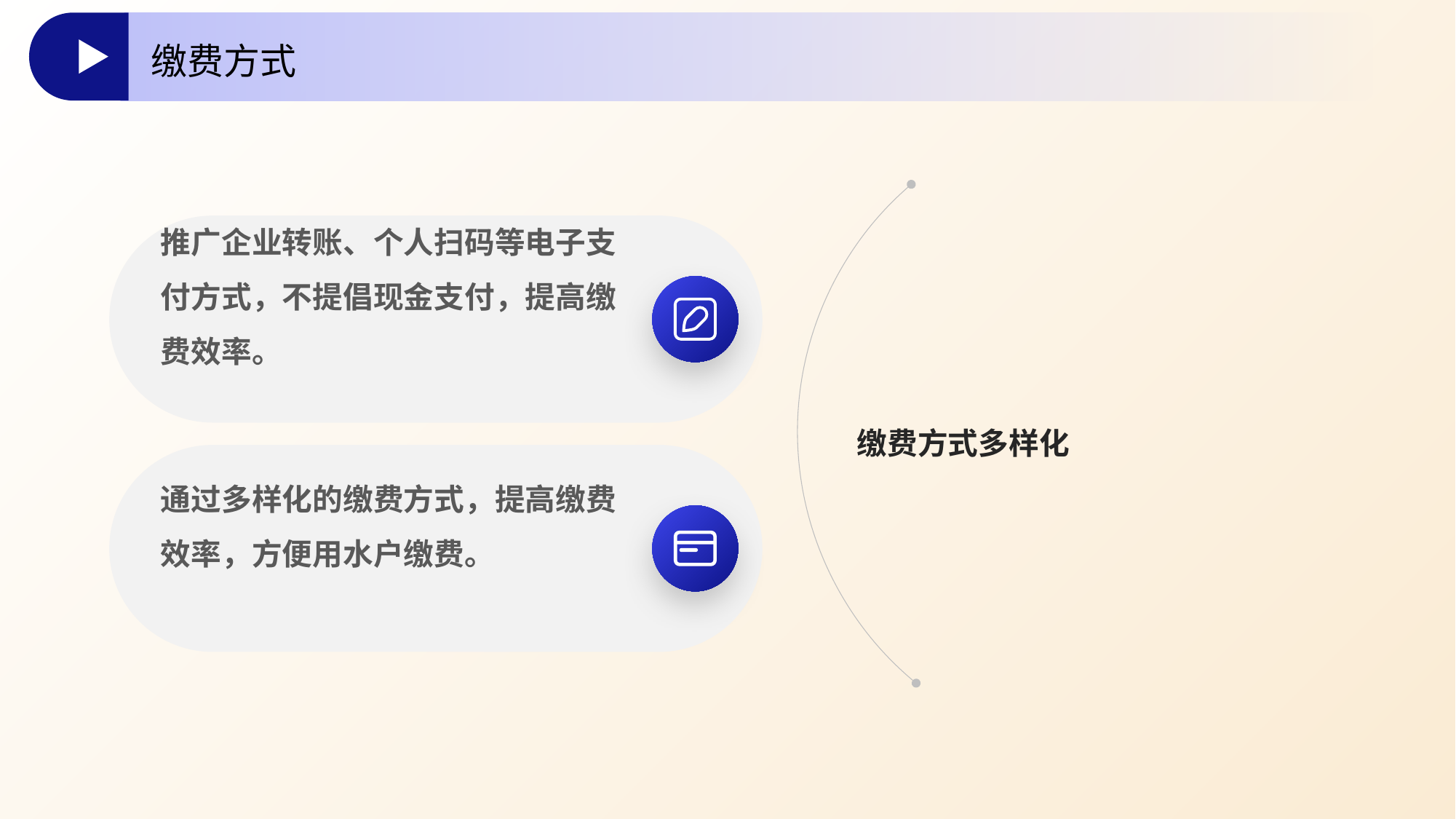

缴费方式

推广企业转账、个人扫码等电子支付方式，不提倡现金支付，提高缴费效率。

缴费方式多样化

通过多样化的缴费方式，提高缴费效率，方便用水户缴费。